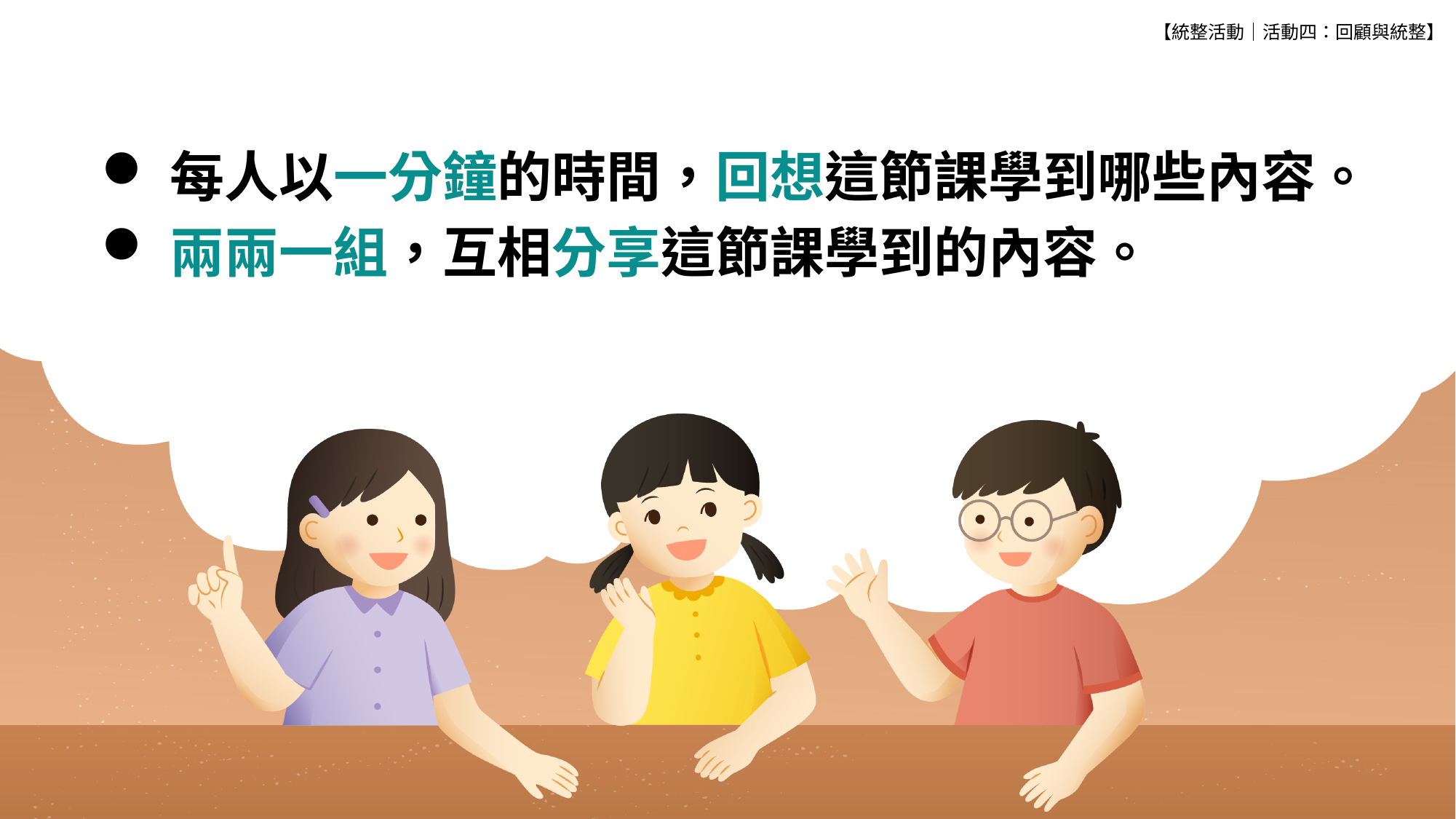

【統整活動│活動四：回顧與統整】
每人以一分鐘的時間，回想這節課學到哪些內容。
兩兩一組，互相分享這節課學到的內容。